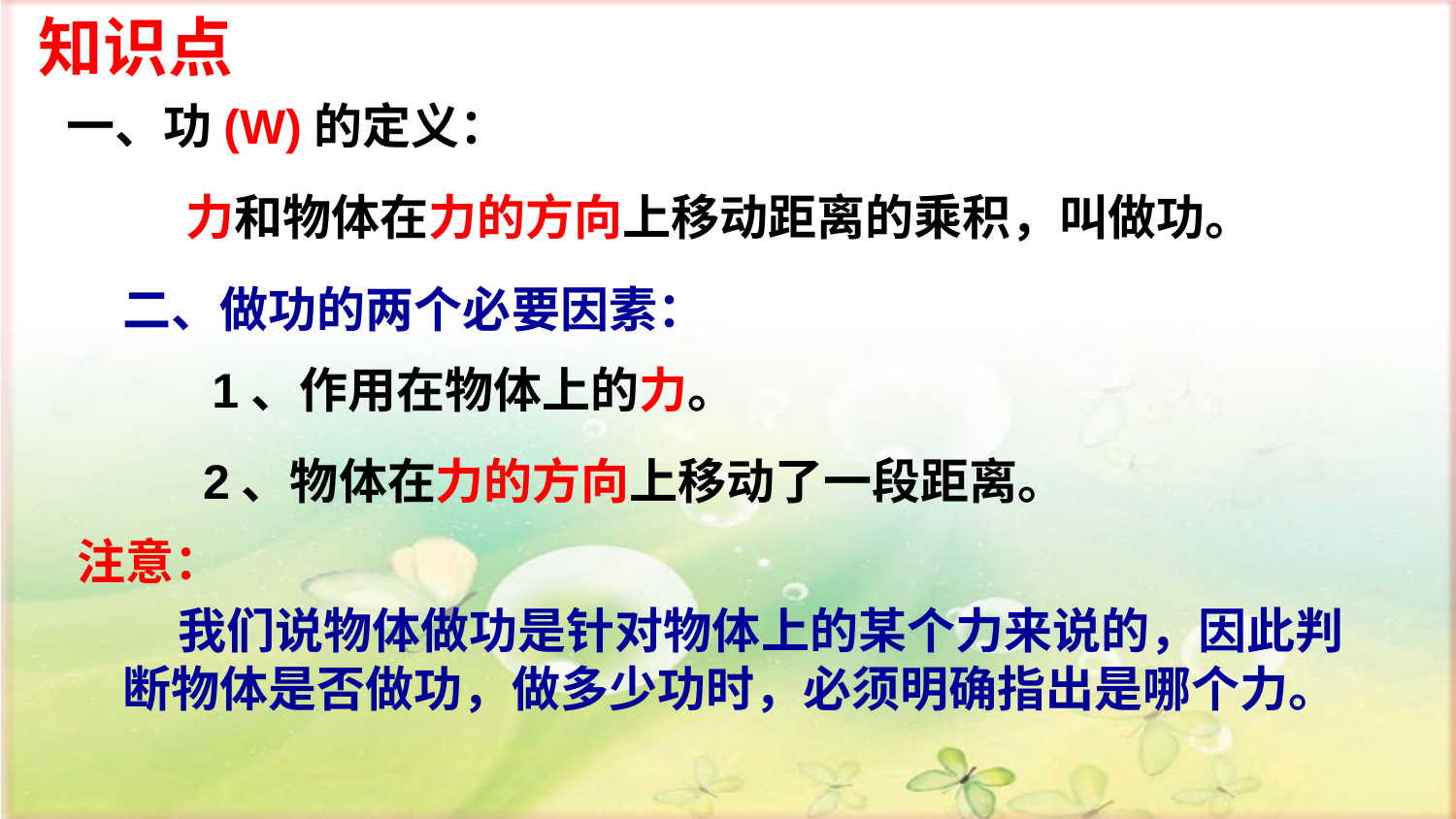

知识点
一、功(W)的定义：
　　力和物体在力的方向上移动距离的乘积，叫做功。
二、做功的两个必要因素：
1、作用在物体上的力。
2、物体在力的方向上移动了一段距离。
注意：
    我们说物体做功是针对物体上的某个力来说的，因此判断物体是否做功，做多少功时，必须明确指出是哪个力。